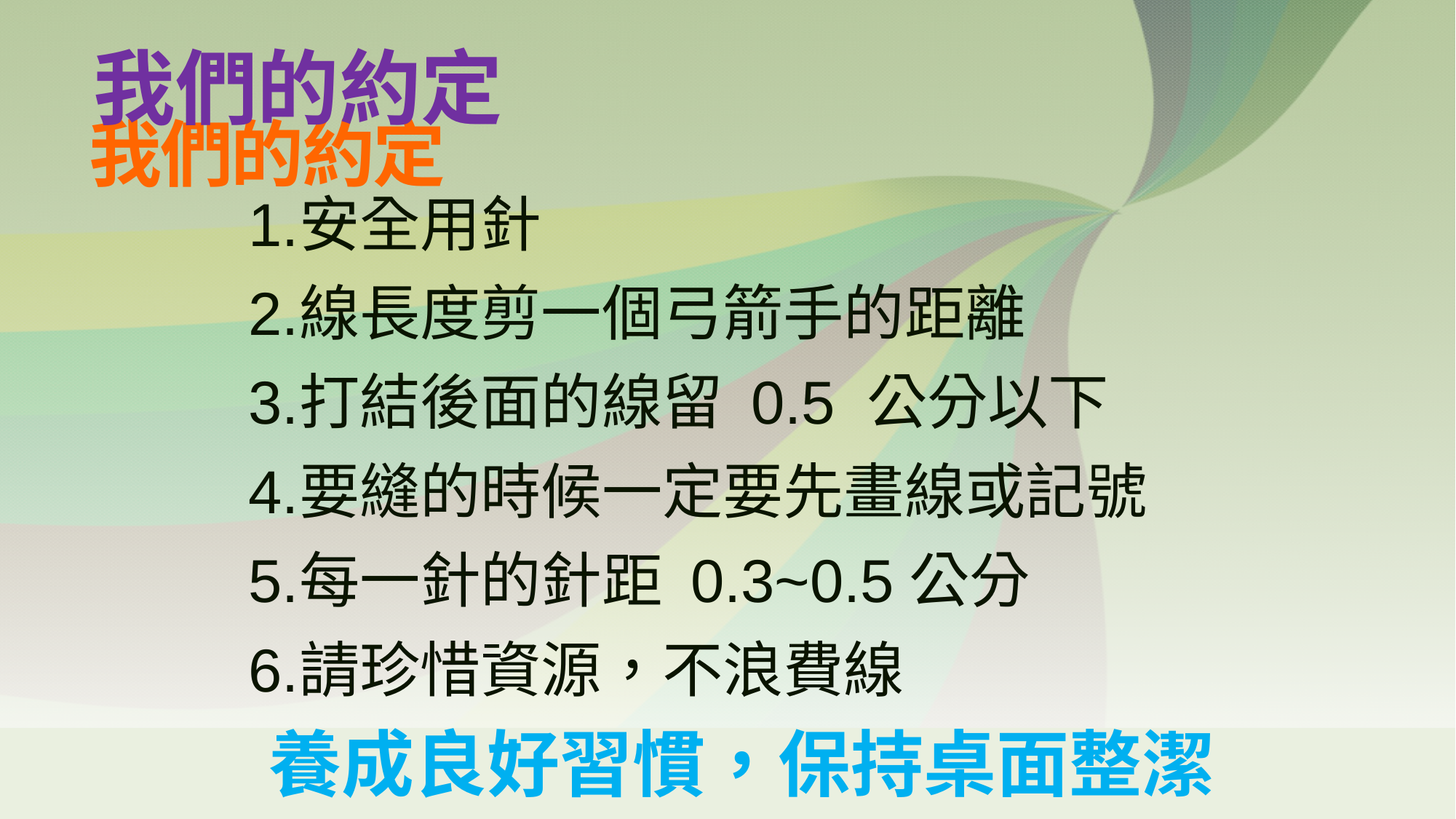

我們的約定
# 我們的約定
安全用針
線長度剪一個弓箭手的距離
打結後面的線留 0.5 公分以下
要縫的時候一定要先畫線或記號
每一針的針距 0.3~0.5公分
請珍惜資源，不浪費線
養成良好習慣，保持桌面整潔